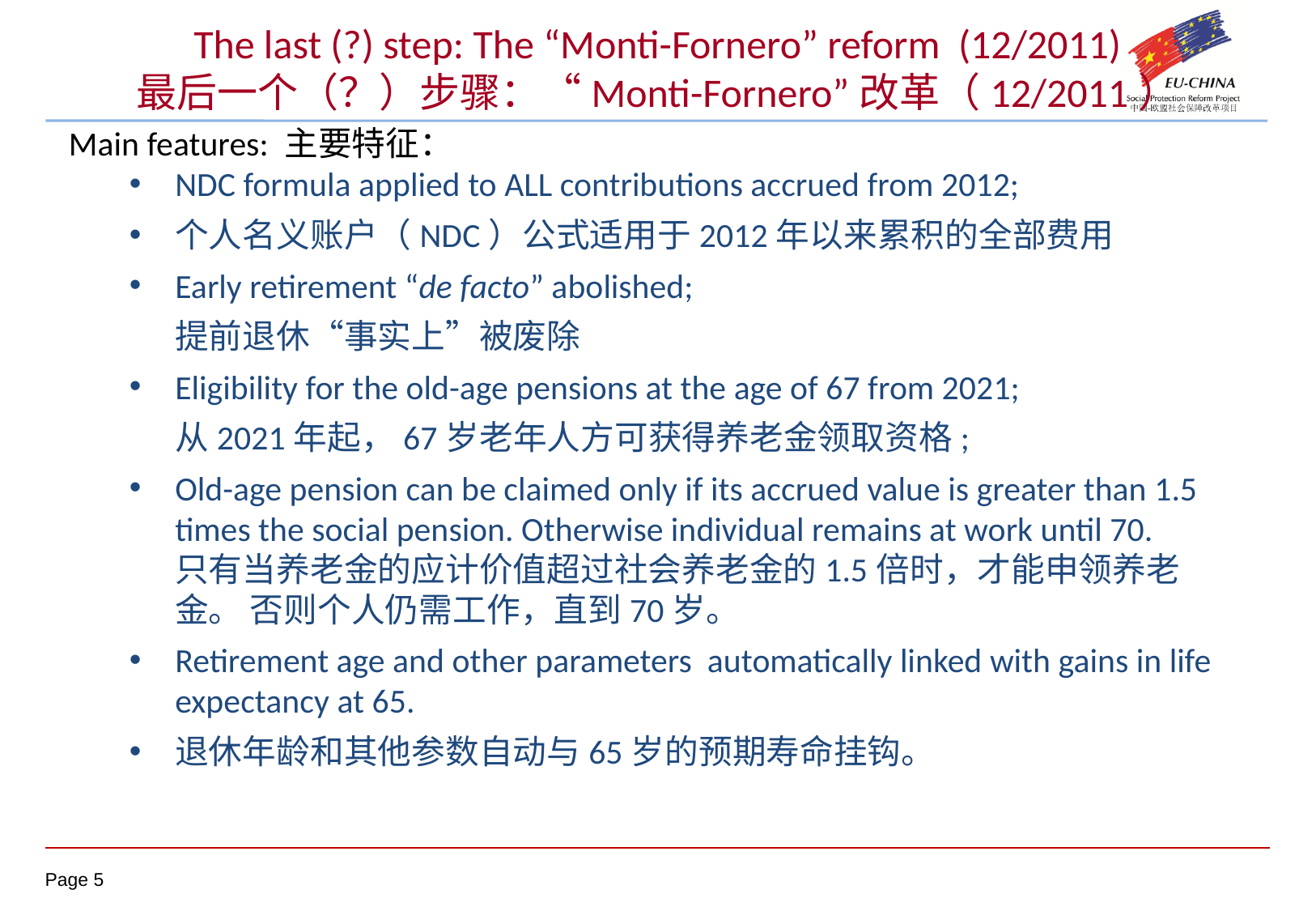

The last (?) step: The “Monti-Fornero” reform  (12/2011)
最后一个（？）步骤：“Monti-Fornero”改革（12/2011）
Main features: 主要特征：
NDC formula applied to ALL contributions accrued from 2012;
个人名义账户（NDC）公式适用于2012年以来累积的全部费用
Early retirement “de facto” abolished;
     提前退休“事实上”被废除
Eligibility for the old-age pensions at the age of 67 from 2021;
     从2021年起，67岁老年人方可获得养老金领取资格;
Old-age pension can be claimed only if its accrued value is greater than 1.5 times the social pension. Otherwise individual remains at work until 70.    只有当养老金的应计价值超过社会养老金的1.5倍时，才能申领养老金。 否则个人仍需工作，直到70岁。
Retirement age and other parameters  automatically linked with gains in life expectancy at 65.
退休年龄和其他参数自动与65岁的预期寿命挂钩。